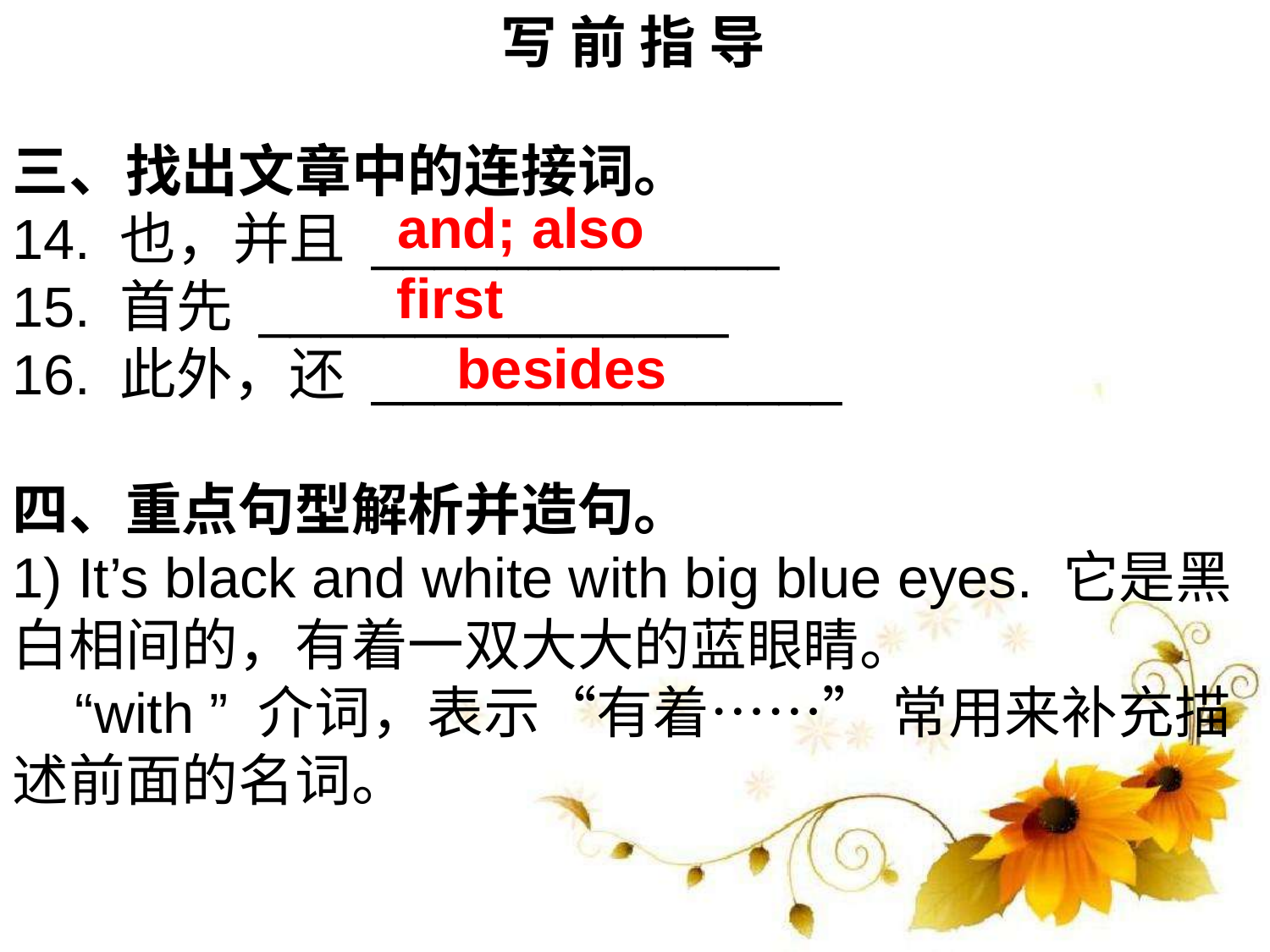

写 前 指 导
三、找出文章中的连接词。
14. 也，并且 _____________
15. 首先 _______________
16. 此外，还 _______________

四、重点句型解析并造句。
1) It’s black and white with big blue eyes. 它是黑白相间的，有着一双大大的蓝眼睛。
    “with ” 介词，表示“有着……” 常用来补充描述前面的名词。
and; also
first
besides